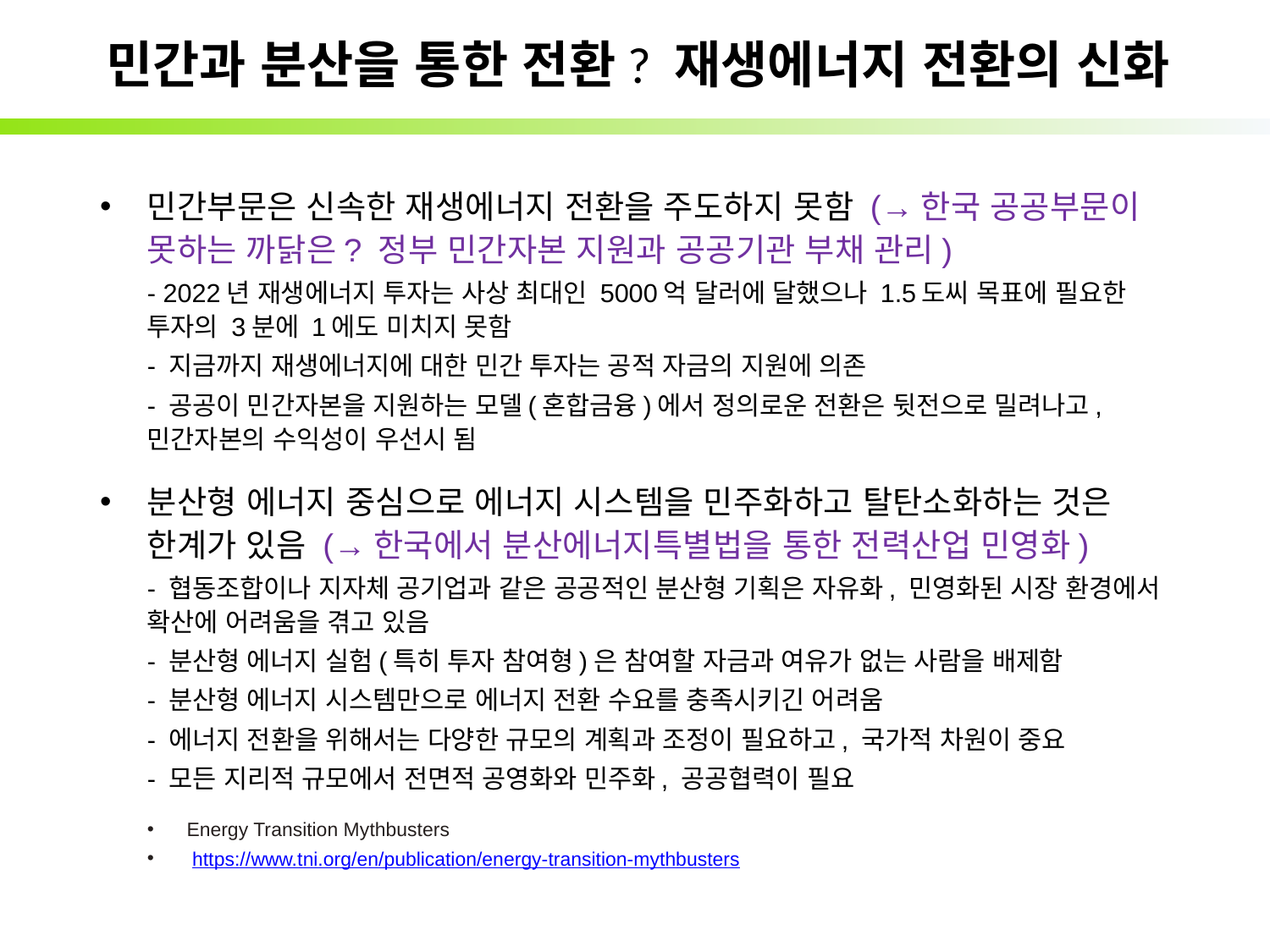

# 민간과 분산을 통한 전환? 재생에너지 전환의 신화
민간부문은 신속한 재생에너지 전환을 주도하지 못함 (→한국 공공부문이 못하는 까닭은? 정부 민간자본 지원과 공공기관 부채 관리)
- 2022년 재생에너지 투자는 사상 최대인 5000억 달러에 달했으나 1.5도씨 목표에 필요한 투자의 3분에 1에도 미치지 못함
- 지금까지 재생에너지에 대한 민간 투자는 공적 자금의 지원에 의존
- 공공이 민간자본을 지원하는 모델(혼합금융)에서 정의로운 전환은 뒷전으로 밀려나고, 민간자본의 수익성이 우선시 됨

분산형 에너지 중심으로 에너지 시스템을 민주화하고 탈탄소화하는 것은 한계가 있음 (→한국에서 분산에너지특별법을 통한 전력산업 민영화)
- 협동조합이나 지자체 공기업과 같은 공공적인 분산형 기획은 자유화, 민영화된 시장 환경에서 확산에 어려움을 겪고 있음
- 분산형 에너지 실험(특히 투자 참여형)은 참여할 자금과 여유가 없는 사람을 배제함
- 분산형 에너지 시스템만으로 에너지 전환 수요를 충족시키긴 어려움
- 에너지 전환을 위해서는 다양한 규모의 계획과 조정이 필요하고, 국가적 차원이 중요
- 모든 지리적 규모에서 전면적 공영화와 민주화, 공공협력이 필요

Energy Transition Mythbusters
 https://www.tni.org/en/publication/energy-transition-mythbusters